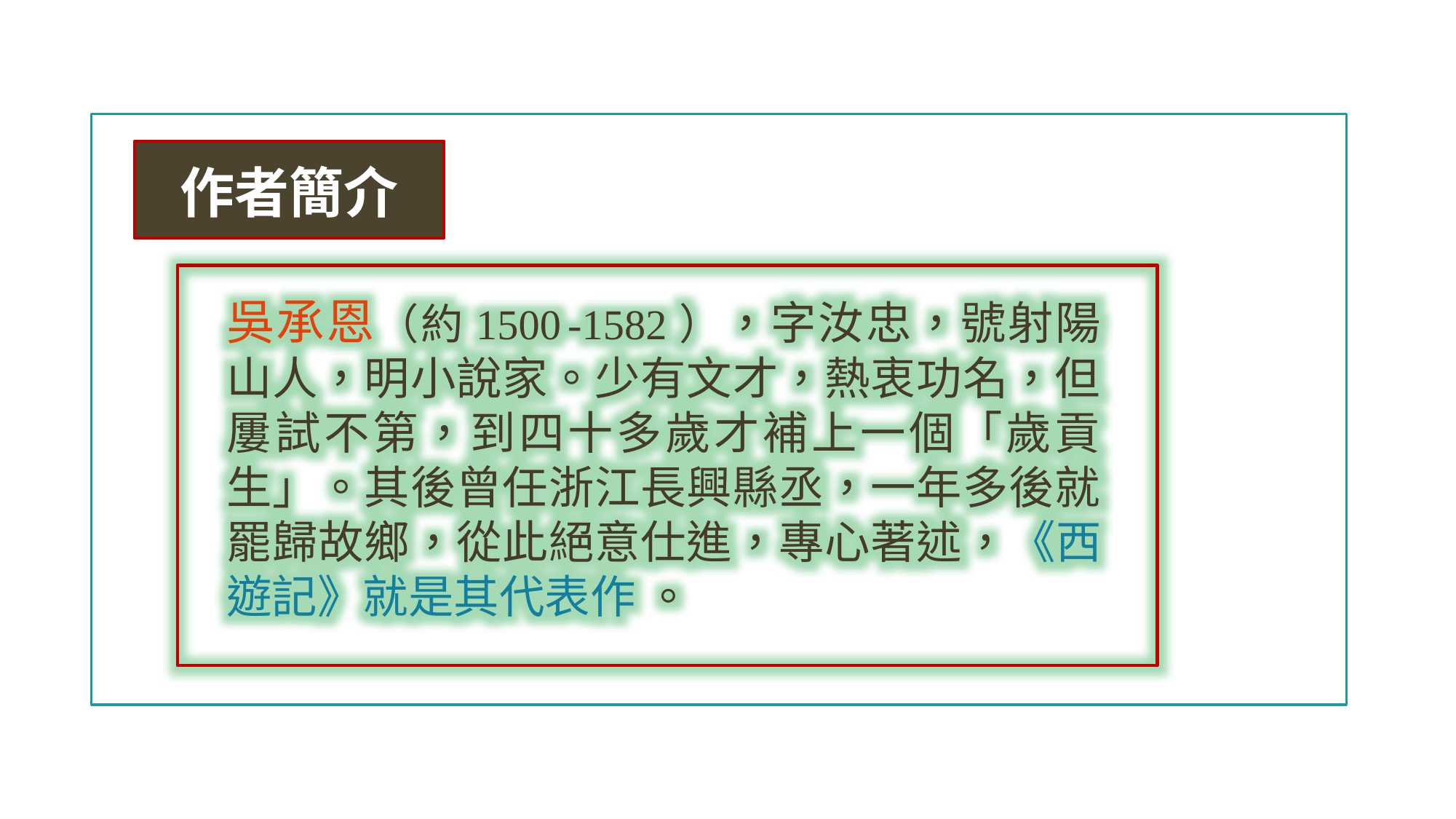

作者簡介

吳承恩（約1500 -1582），字汝忠，號射陽山人，明小說家。少有文才，熱衷功名，但屢試不第，到四十多歲才補上一個「歲貢生」。其後曾任浙江長興縣丞，一年多後就罷歸故鄉，從此絕意仕進，專心著述，《西遊記》就是其代表作 。